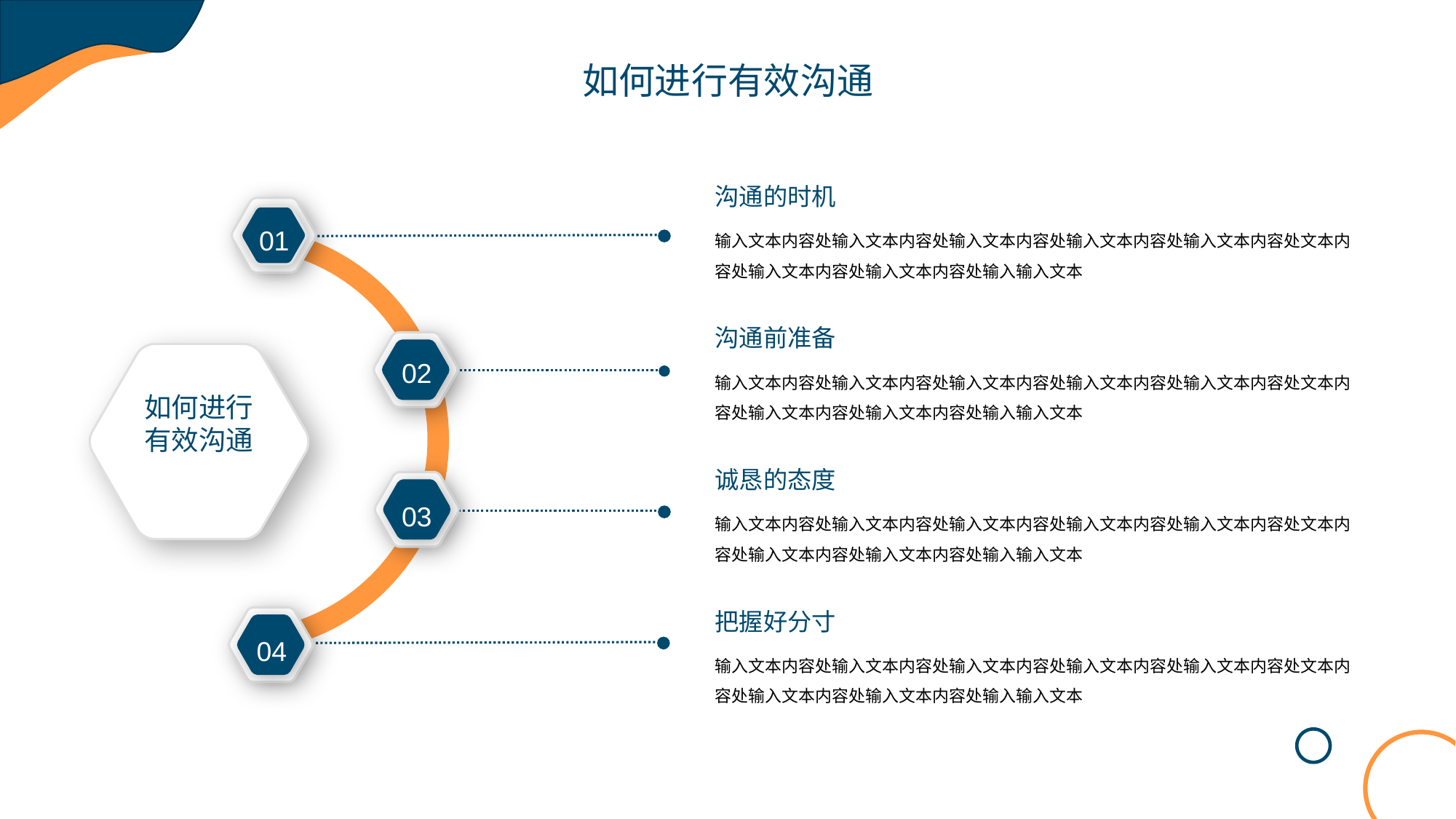

如何进行有效沟通
沟通的时机

输入文本内容处输入文本内容处输入文本内容处输入文本内容处输入文本内容处文本内容处输入文本内容处输入文本内容处输入输入文本

01

沟通前准备

02
输入文本内容处输入文本内容处输入文本内容处输入文本内容处输入文本内容处文本内容处输入文本内容处输入文本内容处输入输入文本

如何进行
有效沟通
诚恳的态度

03
输入文本内容处输入文本内容处输入文本内容处输入文本内容处输入文本内容处文本内容处输入文本内容处输入文本内容处输入输入文本

把握好分寸

04

输入文本内容处输入文本内容处输入文本内容处输入文本内容处输入文本内容处文本内容处输入文本内容处输入文本内容处输入输入文本